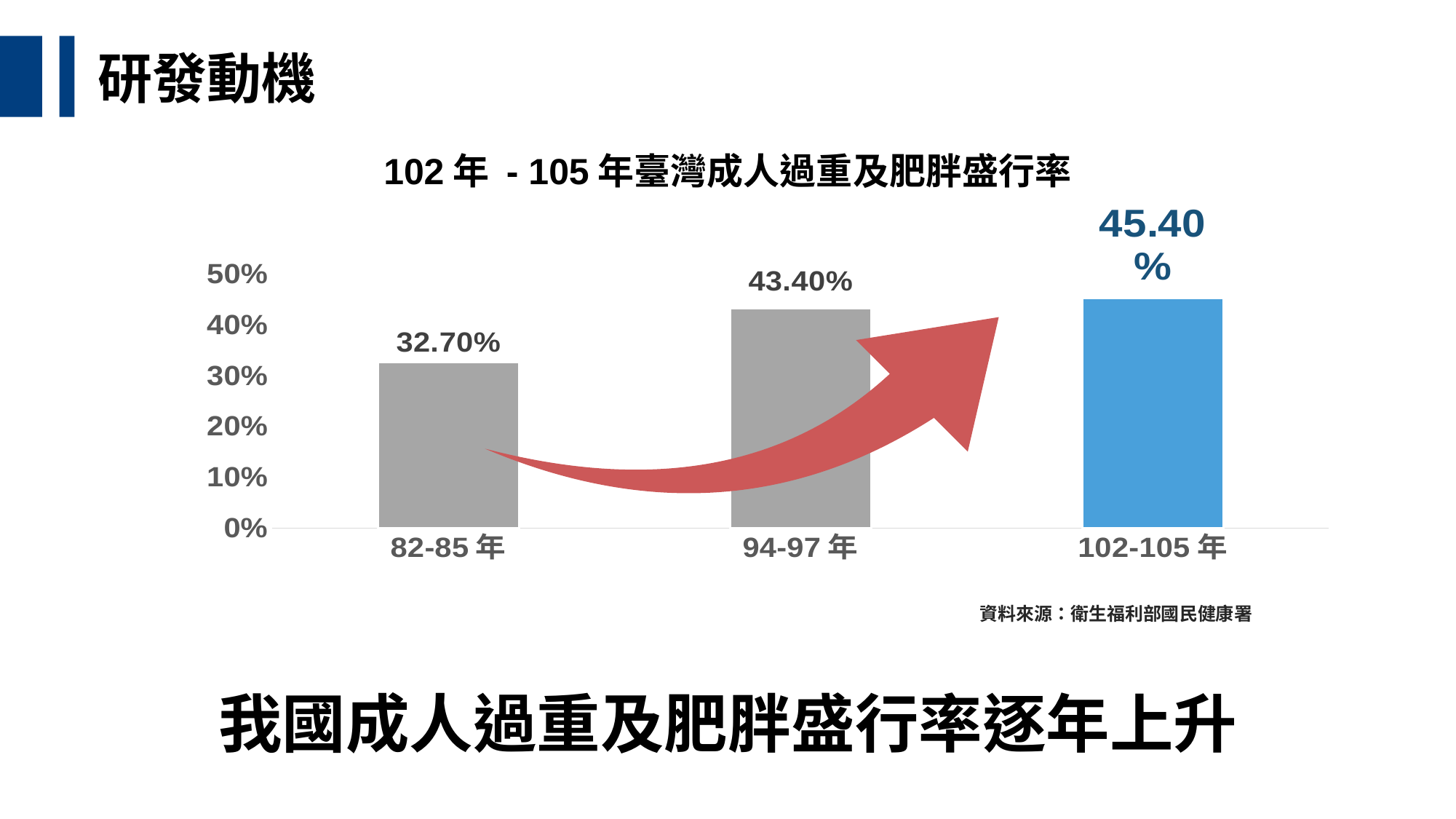

研發動機
102年 - 105年臺灣成人過重及肥胖盛行率

### Chart

| Category | 銷售 |
|---|---|
| 82-85年 | 0.327 |
| 94-97年 | 0.434 |
| 102-105年 | 0.454 |
資料來源：衛生福利部國民健康署
我國成人過重及肥胖盛行率逐年上升